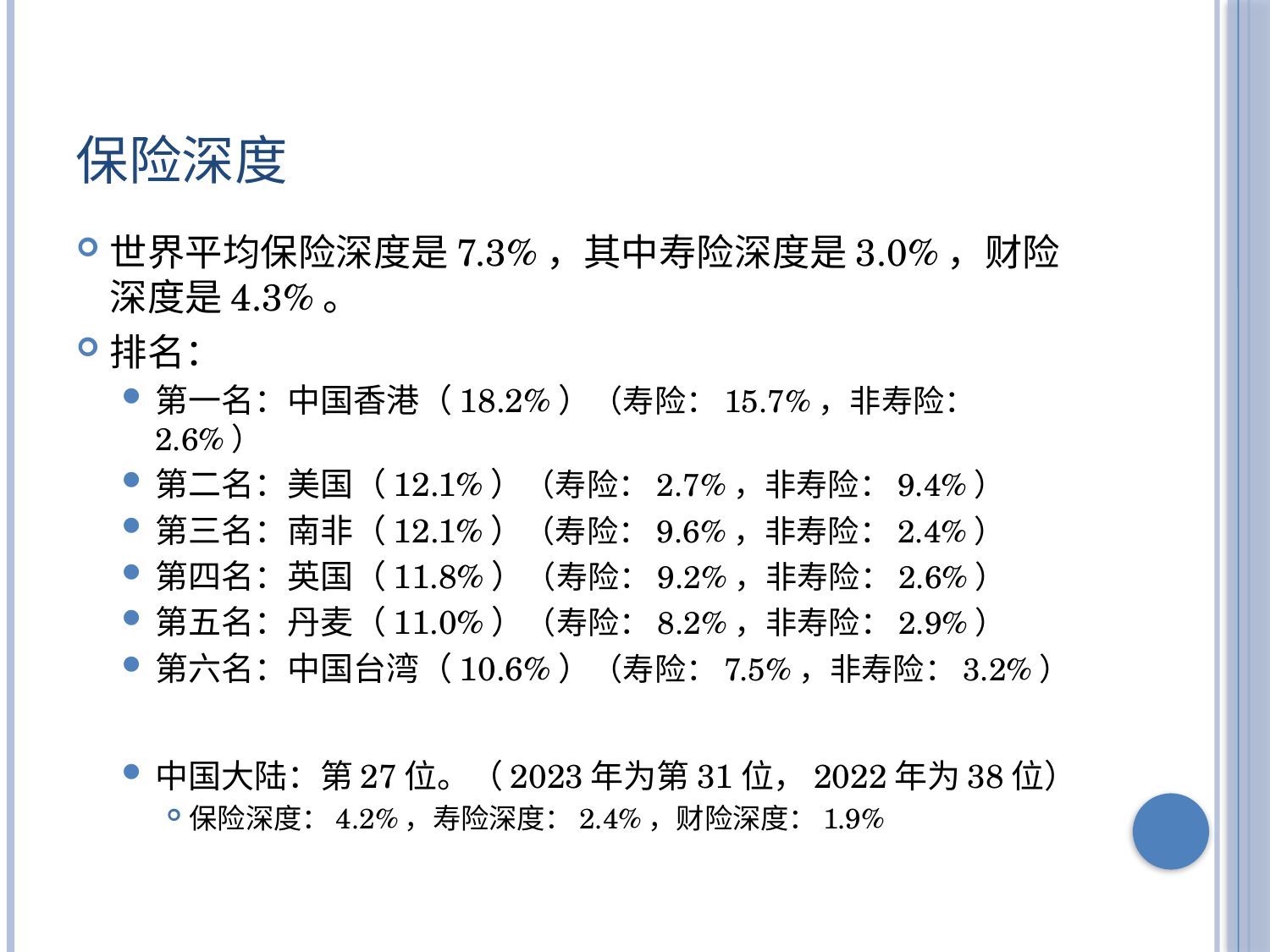

# 保险深度
世界平均保险深度是7.3%，其中寿险深度是3.0%，财险深度是4.3%。
排名：
第一名：中国香港（18.2%）（寿险：15.7%，非寿险：2.6%）
第二名：美国（12.1%）（寿险：2.7%，非寿险：9.4%）
第三名：南非（12.1%）（寿险：9.6%，非寿险：2.4%）
第四名：英国（11.8%）（寿险：9.2%，非寿险：2.6%）
第五名：丹麦（11.0%）（寿险：8.2%，非寿险：2.9%）
第六名：中国台湾（10.6%）（寿险：7.5%，非寿险：3.2%）

中国大陆：第27位。（2023年为第31位，2022年为38位）
保险深度：4.2%，寿险深度：2.4%，财险深度：1.9%